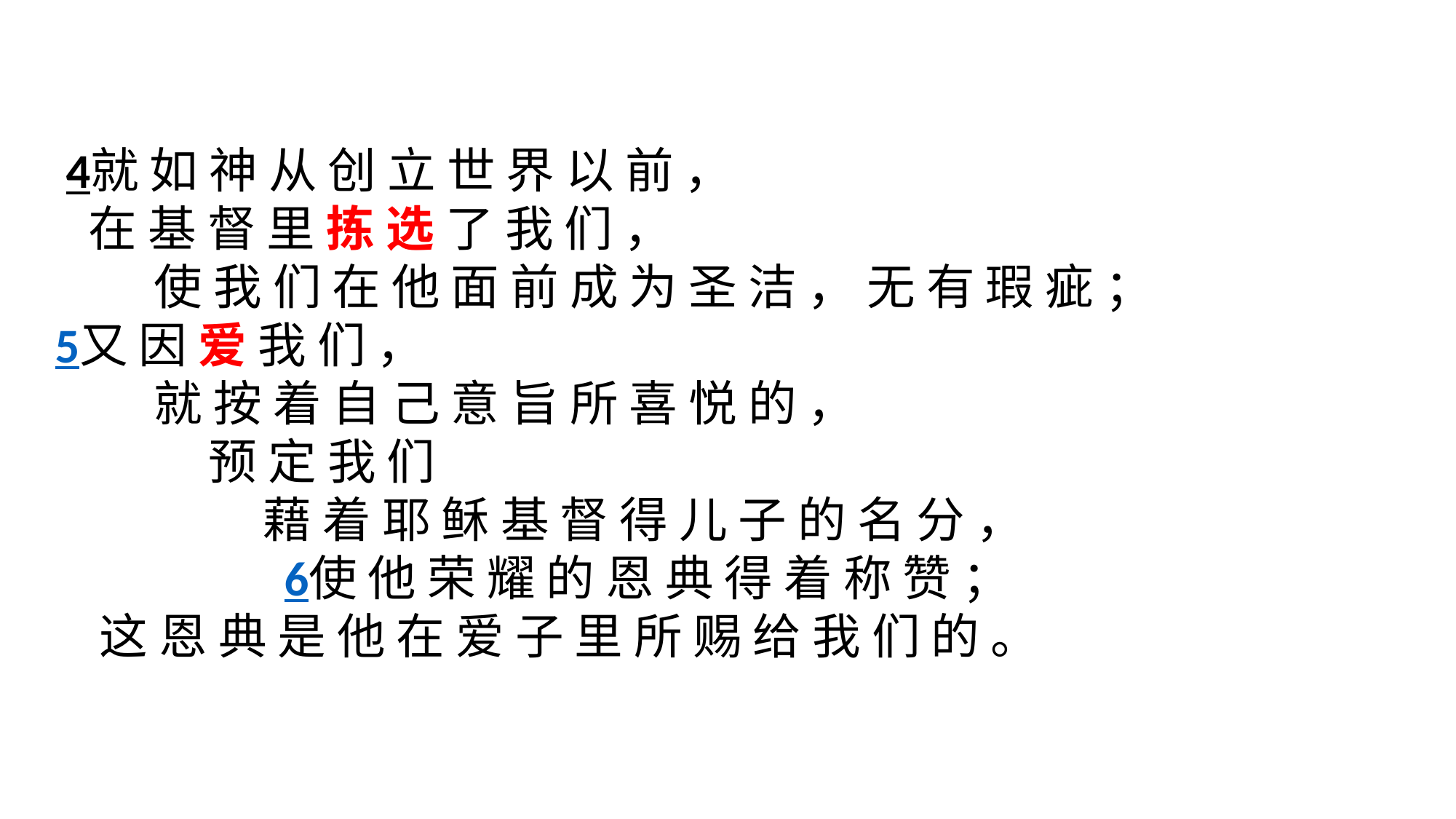

4就 如 神 从 创 立 世 界 以 前 ，
  在 基 督 里 拣 选 了 我 们 ，
        使 我 们 在 他 面 前 成 为 圣 洁 ， 无 有 瑕 疵 ；
5又 因 爱 我 们 ，
        就 按 着 自 己 意 旨 所 喜 悦 的 ，
             预 定 我 们
                  藉 着 耶 稣 基 督 得 儿 子 的 名 分 ，
                     6使 他 荣 耀 的 恩 典 得 着 称 赞 ；
   这 恩 典 是 他 在 爱 子 里 所 赐 给 我 们 的 。